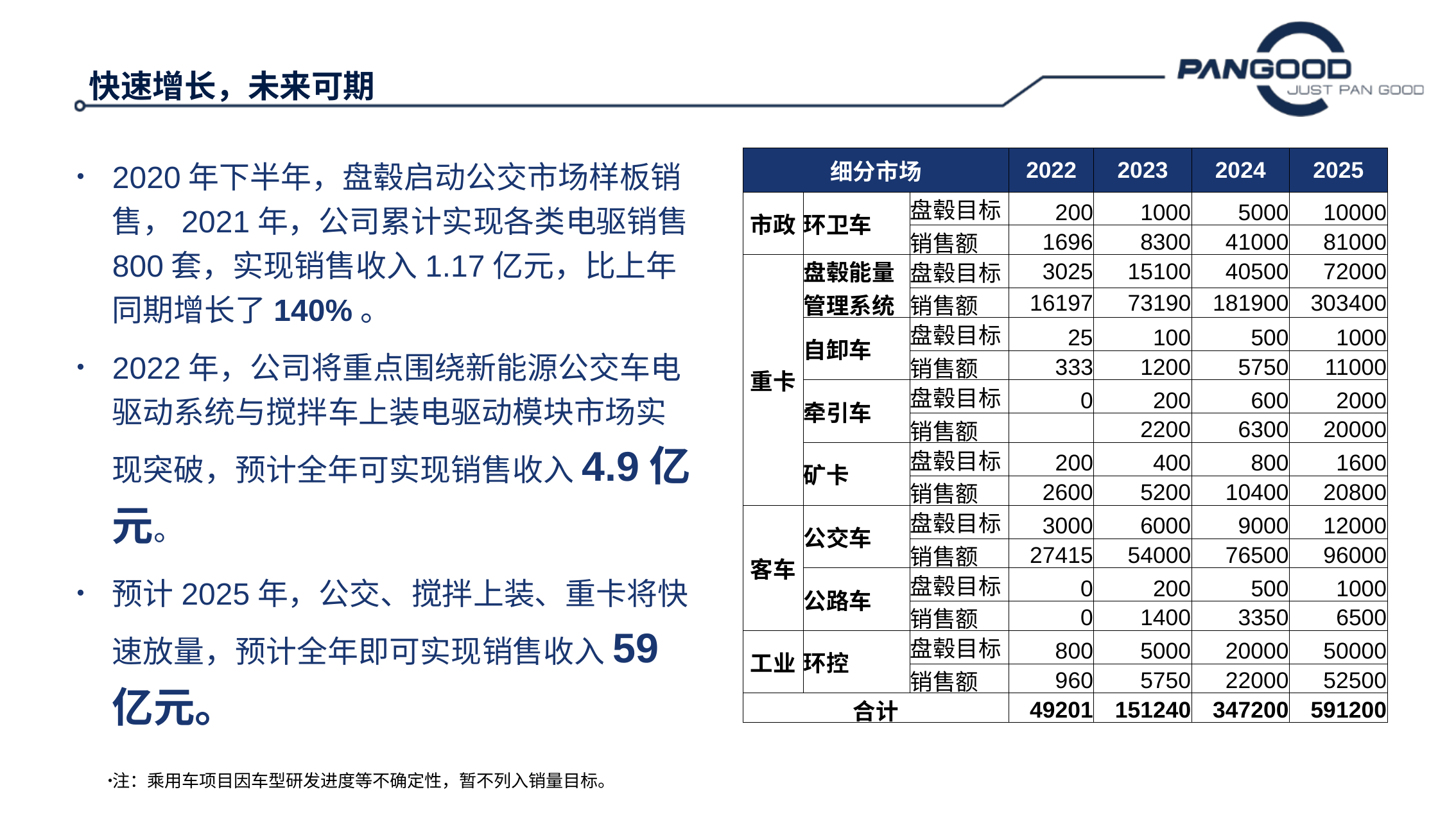

快速增长，未来可期
| 细分市场 |  |  | 2022 | 2023 | 2024 | 2025 |
| --- | --- | --- | --- | --- | --- | --- |
| 市政 | 环卫车 | 盘毂目标 | 200 | 1000 | 5000 | 10000 |
|  |  | 销售额 | 1696 | 8300 | 41000 | 81000 |
| 重卡 | 盘毂能量管理系统 | 盘毂目标 | 3025 | 15100 | 40500 | 72000 |
|  |  | 销售额 | 16197 | 73190 | 181900 | 303400 |
|  | 自卸车 | 盘毂目标 | 25 | 100 | 500 | 1000 |
|  |  | 销售额 | 333 | 1200 | 5750 | 11000 |
|  | 牵引车 | 盘毂目标 | 0 | 200 | 600 | 2000 |
|  |  | 销售额 |  | 2200 | 6300 | 20000 |
|  | 矿卡 | 盘毂目标 | 200 | 400 | 800 | 1600 |
|  |  | 销售额 | 2600 | 5200 | 10400 | 20800 |
| 客车 | 公交车 | 盘毂目标 | 3000 | 6000 | 9000 | 12000 |
|  |  | 销售额 | 27415 | 54000 | 76500 | 96000 |
|  | 公路车 | 盘毂目标 | 0 | 200 | 500 | 1000 |
|  |  | 销售额 | 0 | 1400 | 3350 | 6500 |
| 工业 | 环控 | 盘毂目标 | 800 | 5000 | 20000 | 50000 |
|  |  | 销售额 | 960 | 5750 | 22000 | 52500 |
| 合计 |  |  | 49201 | 151240 | 347200 | 591200 |
2020年下半年，盘毂启动公交市场样板销售，2021年，公司累计实现各类电驱销售800套，实现销售收入1.17亿元，比上年同期增长了140%。
2022年，公司将重点围绕新能源公交车电驱动系统与搅拌车上装电驱动模块市场实现突破，预计全年可实现销售收入4.9亿元。
预计2025年，公交、搅拌上装、重卡将快速放量，预计全年即可实现销售收入59亿元。
注：乘用车项目因车型研发进度等不确定性，暂不列入销量目标。